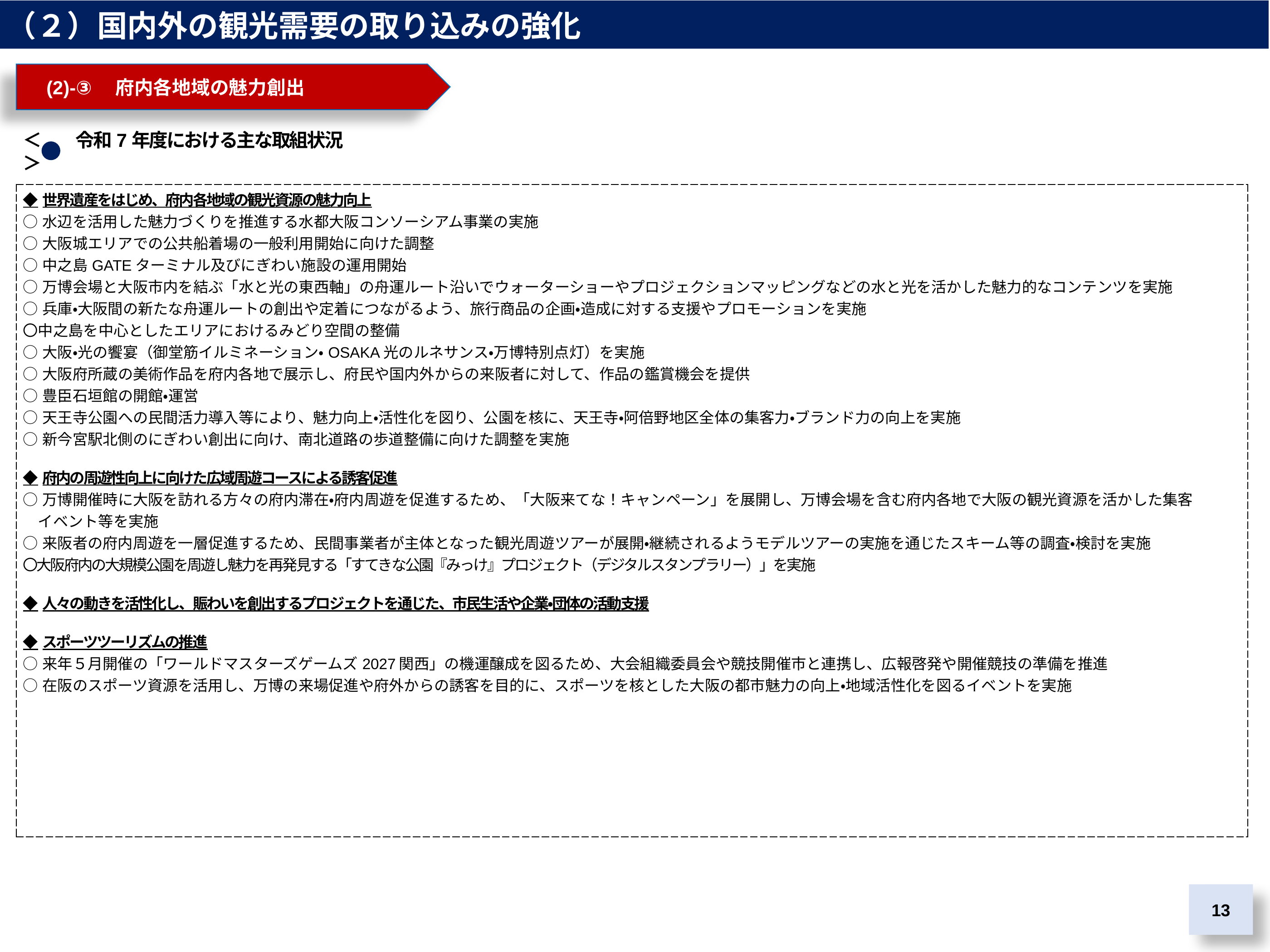

（２）国内外の観光需要の取り込みの強化
　(2)-③　府内各地域の魅力創出
＜　　令和7年度における主な取組状況＞

| ◆世界遺産をはじめ、府内各地域の観光資源の魅力向上 ○水辺を活用した魅力づくりを推進する水都大阪コンソーシアム事業の実施 ○大阪城エリアでの公共船着場の一般利用開始に向けた調整 ○中之島GATEターミナル及びにぎわい施設の運用開始 ○万博会場と大阪市内を結ぶ「水と光の東西軸」の舟運ルート沿いでウォーターショーやプロジェクションマッピングなどの水と光を活かした魅力的なコンテンツを実施 ○兵庫・大阪間の新たな舟運ルートの創出や定着につながるよう、旅行商品の企画・造成に対する支援やプロモーションを実施 〇中之島を中心としたエリアにおけるみどり空間の整備 ○大阪・光の饗宴（御堂筋イルミネーション・OSAKA光のルネサンス・万博特別点灯）を実施 ○大阪府所蔵の美術作品を府内各地で展示し、府民や国内外からの来阪者に対して、作品の鑑賞機会を提供 ○豊臣石垣館の開館・運営 ○天王寺公園への民間活力導入等により、魅力向上・活性化を図り、公園を核に、天王寺・阿倍野地区全体の集客力・ブランド力の向上を実施 ○新今宮駅北側のにぎわい創出に向け、南北道路の歩道整備に向けた調整を実施 ◆府内の周遊性向上に向けた広域周遊コースによる誘客促進 ○万博開催時に大阪を訪れる方々の府内滞在・府内周遊を促進するため、「大阪来てな！キャンペーン」を展開し、万博会場を含む府内各地で大阪の観光資源を活かした集客 　イベント等を実施 ○来阪者の府内周遊を一層促進するため、民間事業者が主体となった観光周遊ツアーが展開・継続されるようモデルツアーの実施を通じたスキーム等の調査・検討を実施 〇大阪府内の大規模公園を周遊し魅力を再発見する「すてきな公園『みっけ』プロジェクト（デジタルスタンプラリー）」を実施 ◆人々の動きを活性化し、賑わいを創出するプロジェクトを通じた、市民生活や企業・団体の活動支援 ◆スポーツツーリズムの推進 ○来年５月開催の「ワールドマスターズゲームズ2027関西」の機運醸成を図るため、大会組織委員会や競技開催市と連携し、広報啓発や開催競技の準備を推進 ○在阪のスポーツ資源を活用し、万博の来場促進や府外からの誘客を目的に、スポーツを核とした大阪の都市魅力の向上・地域活性化を図るイベントを実施 |
| --- |
13